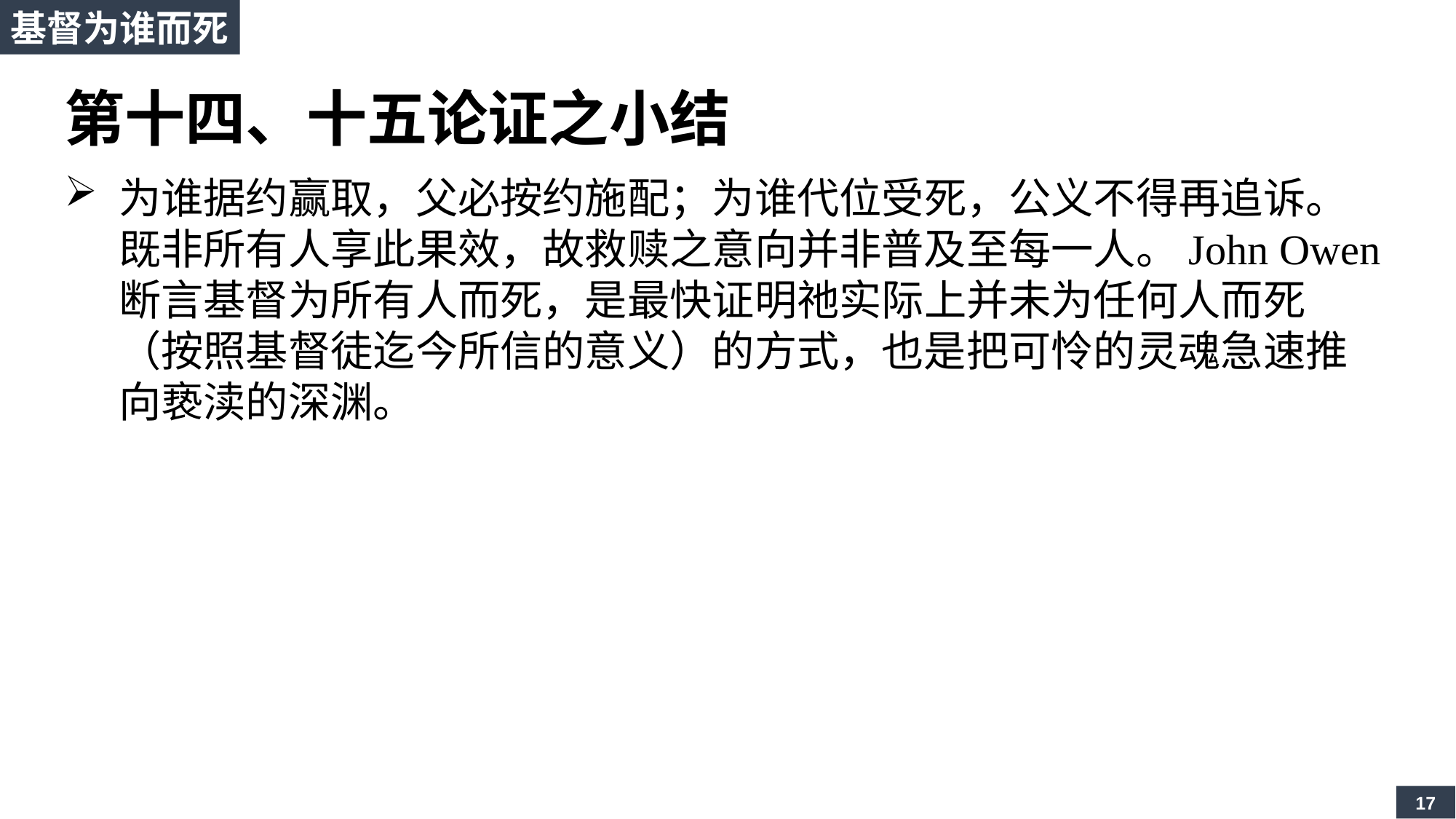

基督为谁而死
第十四、十五论证之小结
为谁据约赢取，父必按约施配；为谁代位受死，公义不得再追诉。既非所有人享此果效，故救赎之意向并非普及至每一人。John Owen断言基督为所有人而死，是最快证明祂实际上并未为任何人而死（按照基督徒迄今所信的意义）的方式，也是把可怜的灵魂急速推向亵渎的深渊。
17